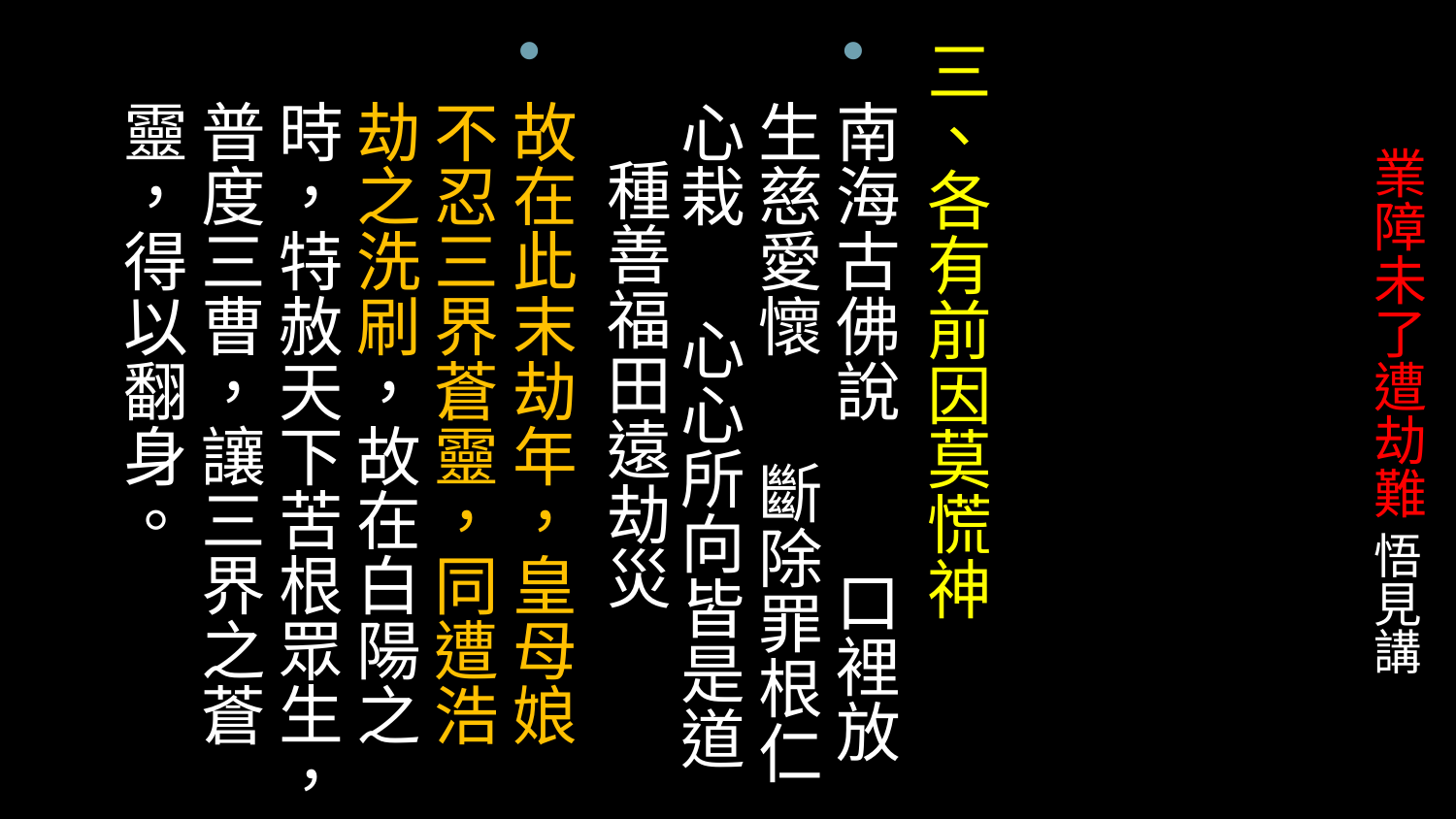

三、各有前因莫慌神
南海古佛說          口裡放生慈愛懷       斷除罪根仁心栽      心心所向皆是道      種善福田遠劫災
故在此末劫年，皇母娘不忍三界蒼靈，同遭浩劫之洗刷，故在白陽之時，特赦天下苦根眾生，普度三曹，讓三界之蒼靈，得以翻身。

# 業障未了遭劫難 悟見講